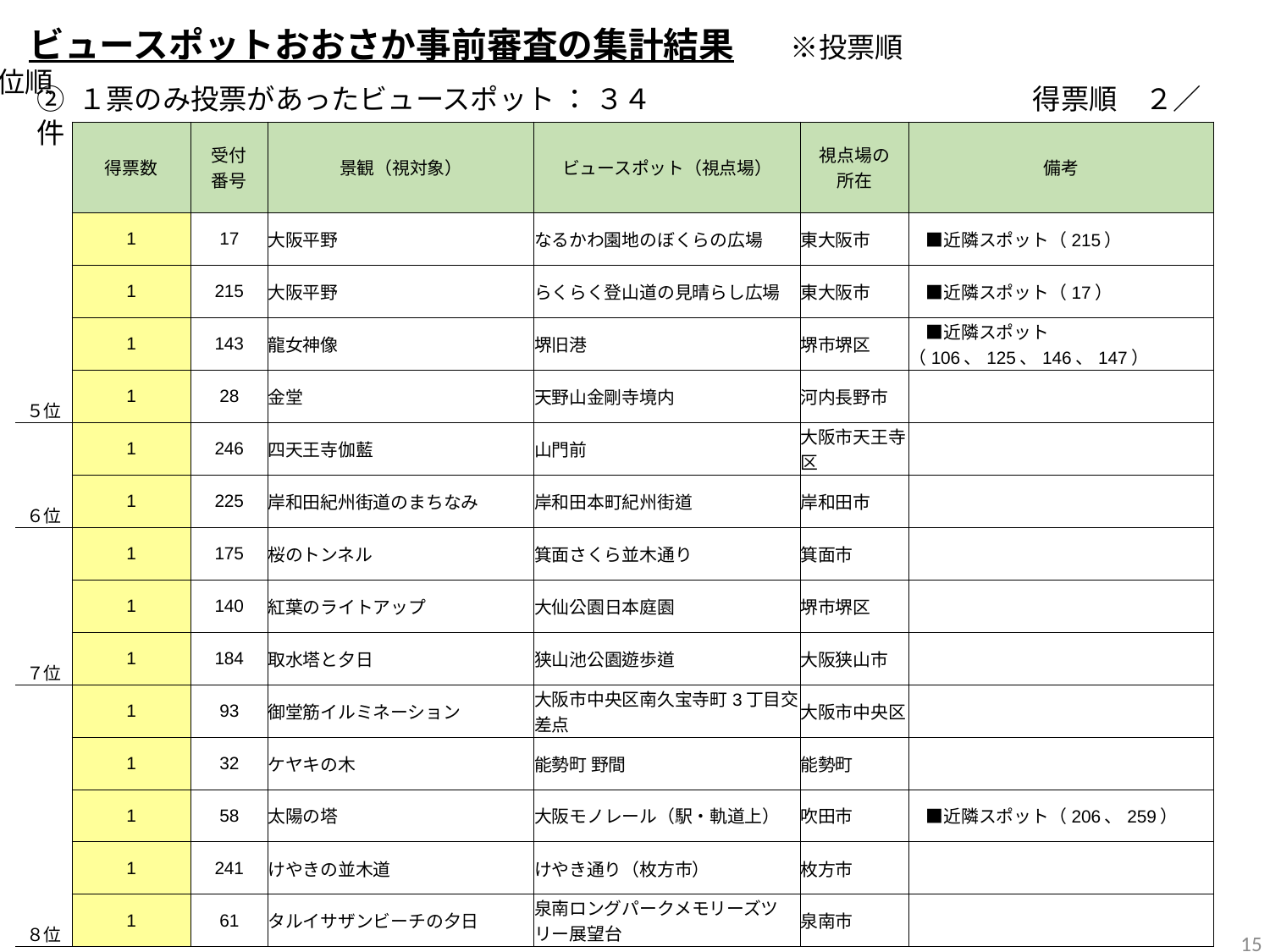

ビュースポットおおさか事前審査の集計結果　　※投票順位順
② １票のみ投票があったビュースポット ： ３４件
得票順　２／３
|  | 得票数 | 受付 番号 | 景観（視対象） | ビュースポット（視点場） | 視点場の所在 | 備考 |
| --- | --- | --- | --- | --- | --- | --- |
|  |  |  |  |  |  |  |
|  | 1 | 17 | 大阪平野 | なるかわ園地のぼくらの広場 | 東大阪市 | ■近隣スポット（215） |
|  | 1 | 215 | 大阪平野 | らくらく登山道の見晴らし広場 | 東大阪市 | ■近隣スポット（17） |
|  | 1 | 143 | 龍女神像 | 堺旧港 | 堺市堺区 | ■近隣スポット（106、125、146、147） |
| ５位 | 1 | 28 | 金堂 | 天野山金剛寺境内 | 河内長野市 |  |
|  | 1 | 246 | 四天王寺伽藍 | 山門前 | 大阪市天王寺区 |  |
| ６位 | 1 | 225 | 岸和田紀州街道のまちなみ | 岸和田本町紀州街道 | 岸和田市 |  |
|  | 1 | 175 | 桜のトンネル | 箕面さくら並木通り | 箕面市 |  |
|  | 1 | 140 | 紅葉のライトアップ | 大仙公園日本庭園 | 堺市堺区 |  |
| ７位 | 1 | 184 | 取水塔と夕日 | 狭山池公園遊歩道 | 大阪狭山市 |  |
|  | 1 | 93 | 御堂筋イルミネーション | 大阪市中央区南久宝寺町3丁目交差点 | 大阪市中央区 |  |
|  | 1 | 32 | ケヤキの木 | 能勢町 野間 | 能勢町 |  |
|  | 1 | 58 | 太陽の塔 | 大阪モノレール（駅・軌道上） | 吹田市 | ■近隣スポット（206、259） |
|  | 1 | 241 | けやきの並木道 | けやき通り（枚方市） | 枚方市 |  |
| ８位 | 1 | 61 | タルイサザンビーチの夕日 | 泉南ロングパークメモリーズツリー展望台 | 泉南市 |  |
15